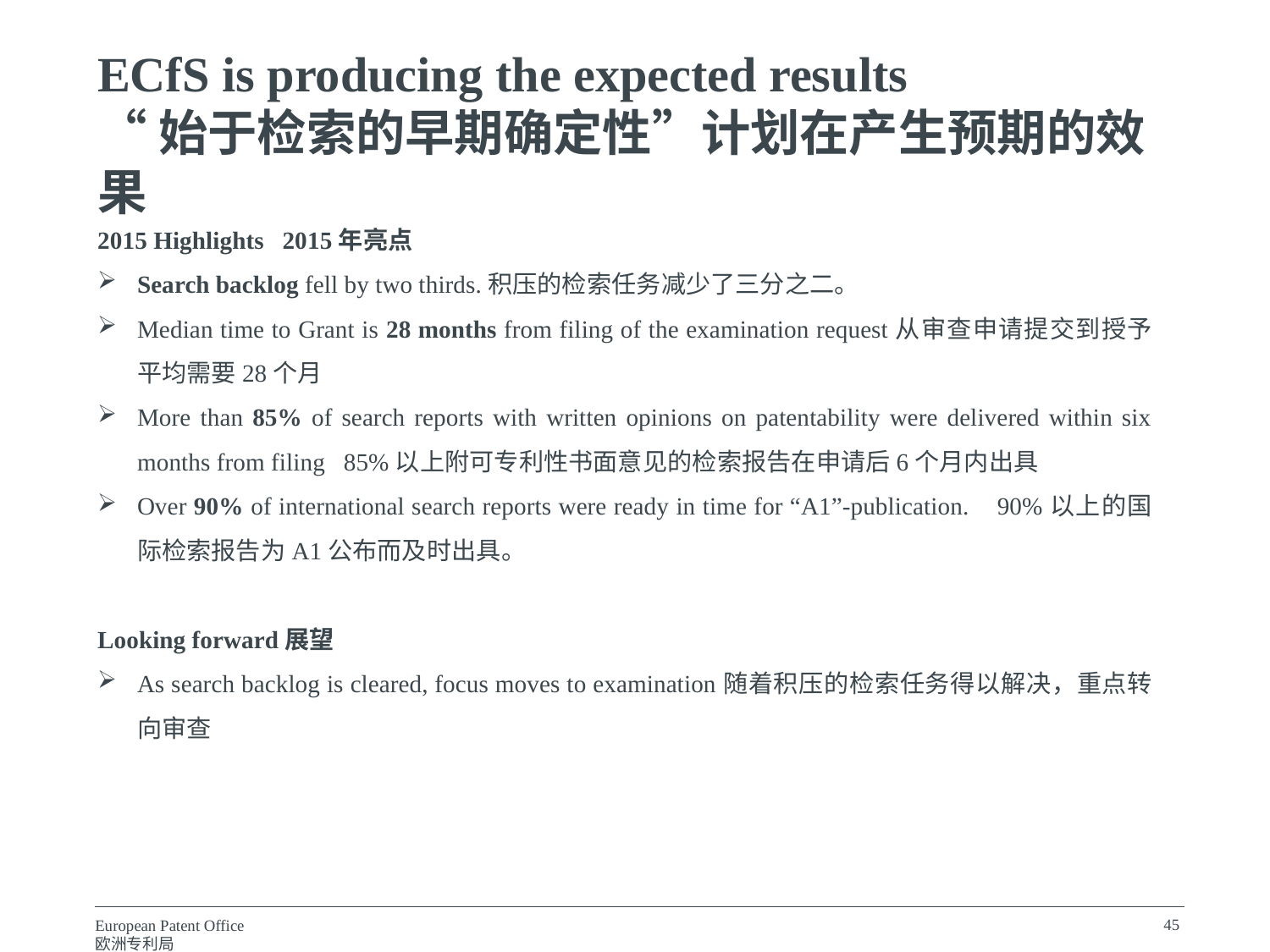

ECfS is producing the expected results
“始于检索的早期确定性”计划在产生预期的效果
2015 Highlights   2015年亮点
Search backlog fell by two thirds.积压的检索任务减少了三分之二。
Median time to Grant is 28 months from filing of the examination request从审查申请提交到授予平均需要28个月
More than 85% of search reports with written opinions on patentability were delivered within six months from filing   85%以上附可专利性书面意见的检索报告在申请后6个月内出具
Over 90% of international search reports were ready in time for “A1”-publication.    90%以上的国际检索报告为A1公布而及时出具。

Looking forward展望
As search backlog is cleared, focus moves to examination随着积压的检索任务得以解决，重点转向审查
45